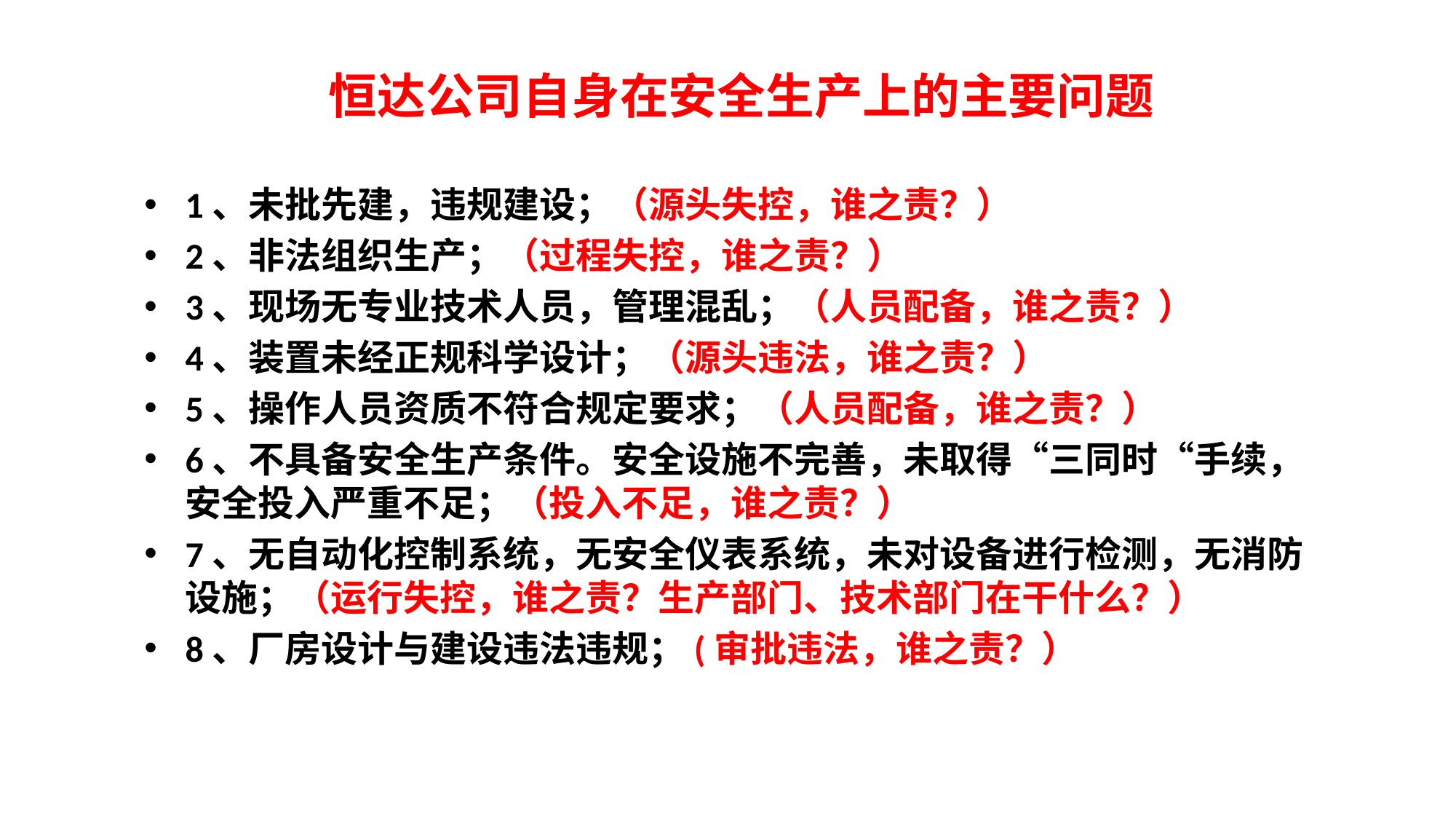

恒达公司自身在安全生产上的主要问题

1、未批先建，违规建设；（源头失控，谁之责？）
2、非法组织生产；（过程失控，谁之责？）
3、现场无专业技术人员，管理混乱；（人员配备，谁之责？）
4、装置未经正规科学设计；（源头违法，谁之责？）
5、操作人员资质不符合规定要求；（人员配备，谁之责？）
6、不具备安全生产条件。安全设施不完善，未取得“三同时“手续，安全投入严重不足；（投入不足，谁之责？）
7、无自动化控制系统，无安全仪表系统，未对设备进行检测，无消防设施；（运行失控，谁之责？生产部门、技术部门在干什么？）
8、厂房设计与建设违法违规；(审批违法，谁之责？）

108